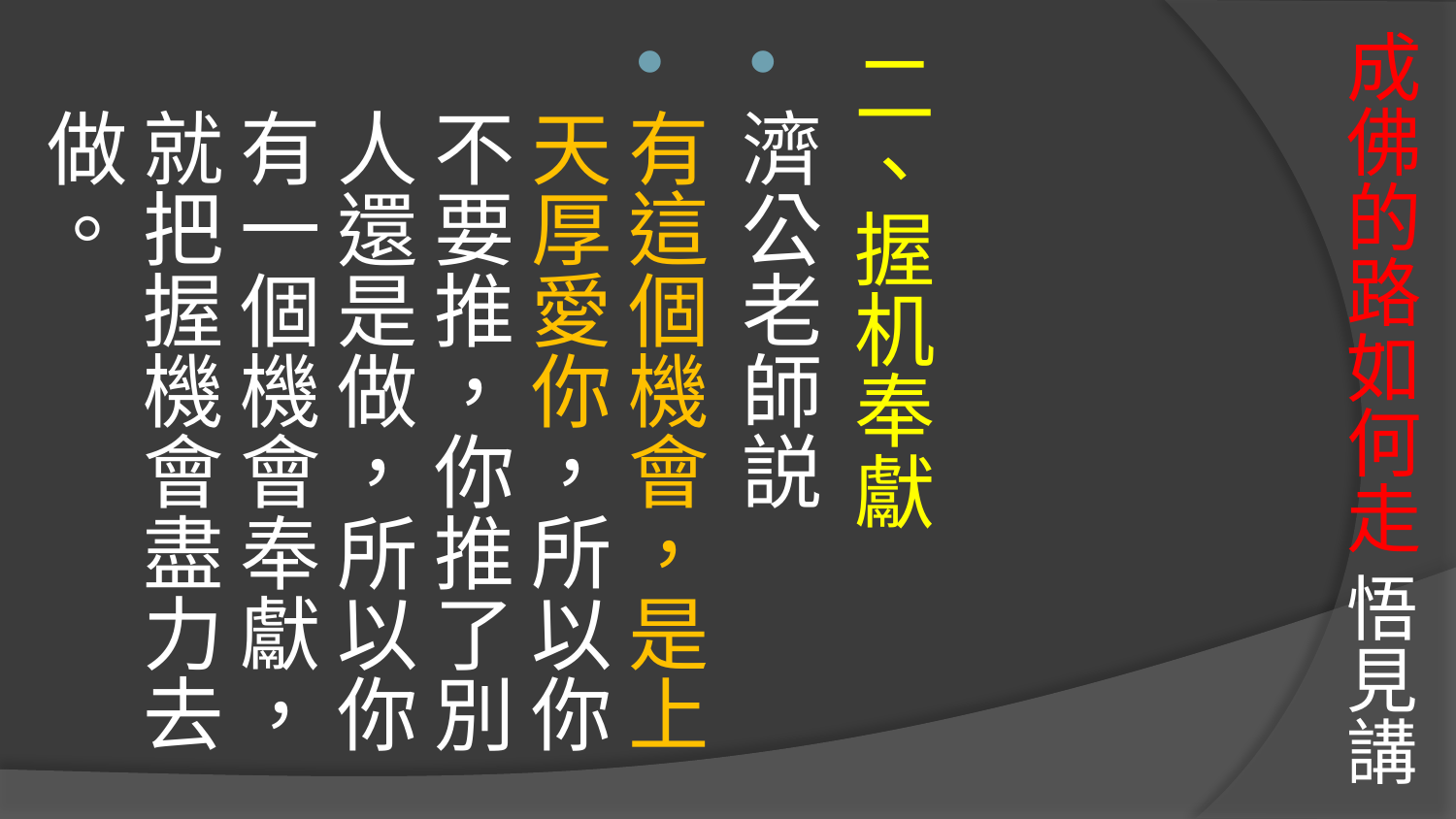

# 成佛的路如何走 悟見講
二、握机奉獻
濟公老師説
有這個機會，是上天厚愛你，所以你不要推，你推了別人還是做，所以你有一個機會奉獻，就把握機會盡力去做。